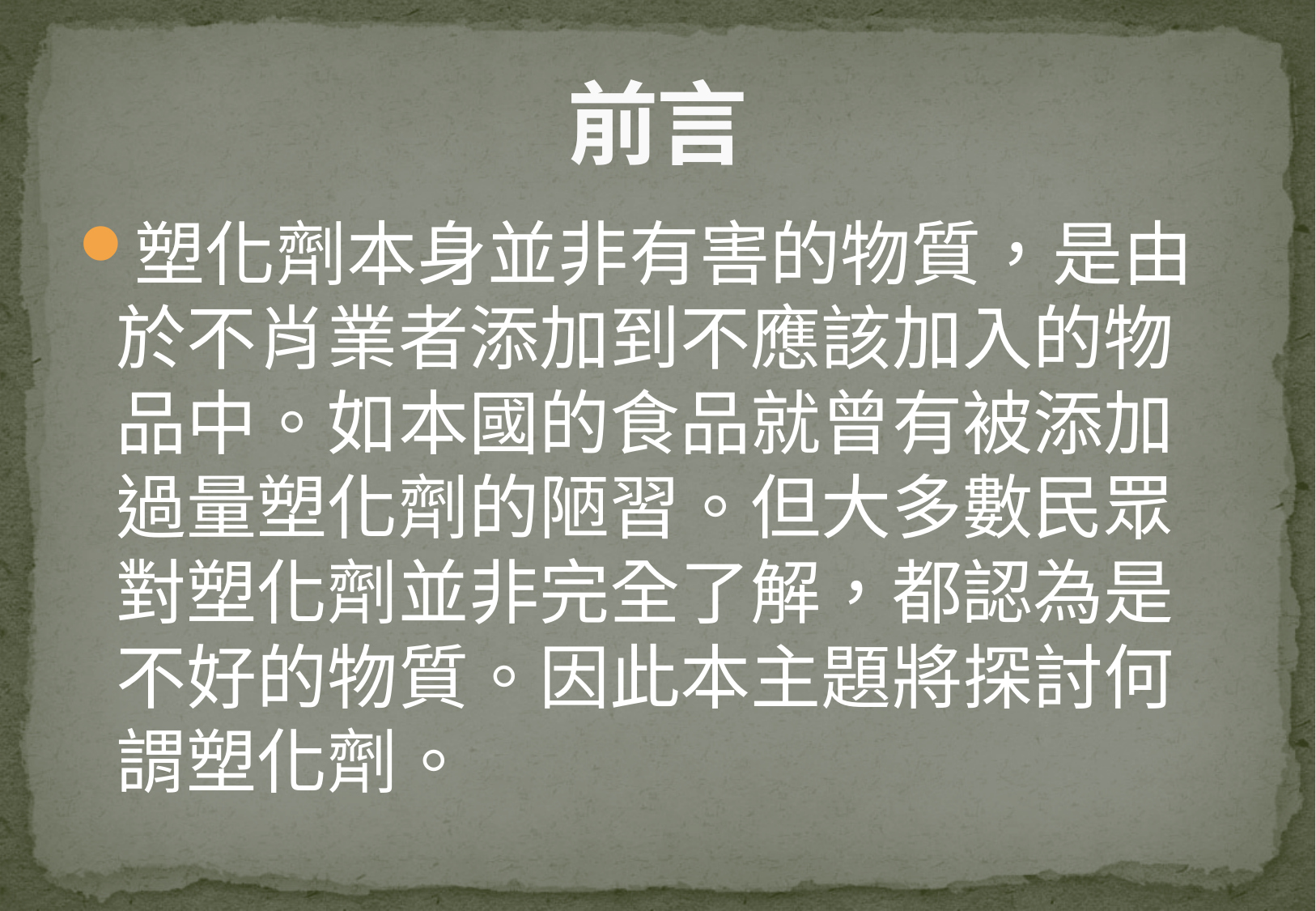

# 前言
塑化劑本身並非有害的物質，是由於不肖業者添加到不應該加入的物品中。如本國的食品就曾有被添加過量塑化劑的陋習。但大多數民眾對塑化劑並非完全了解，都認為是不好的物質。因此本主題將探討何謂塑化劑。